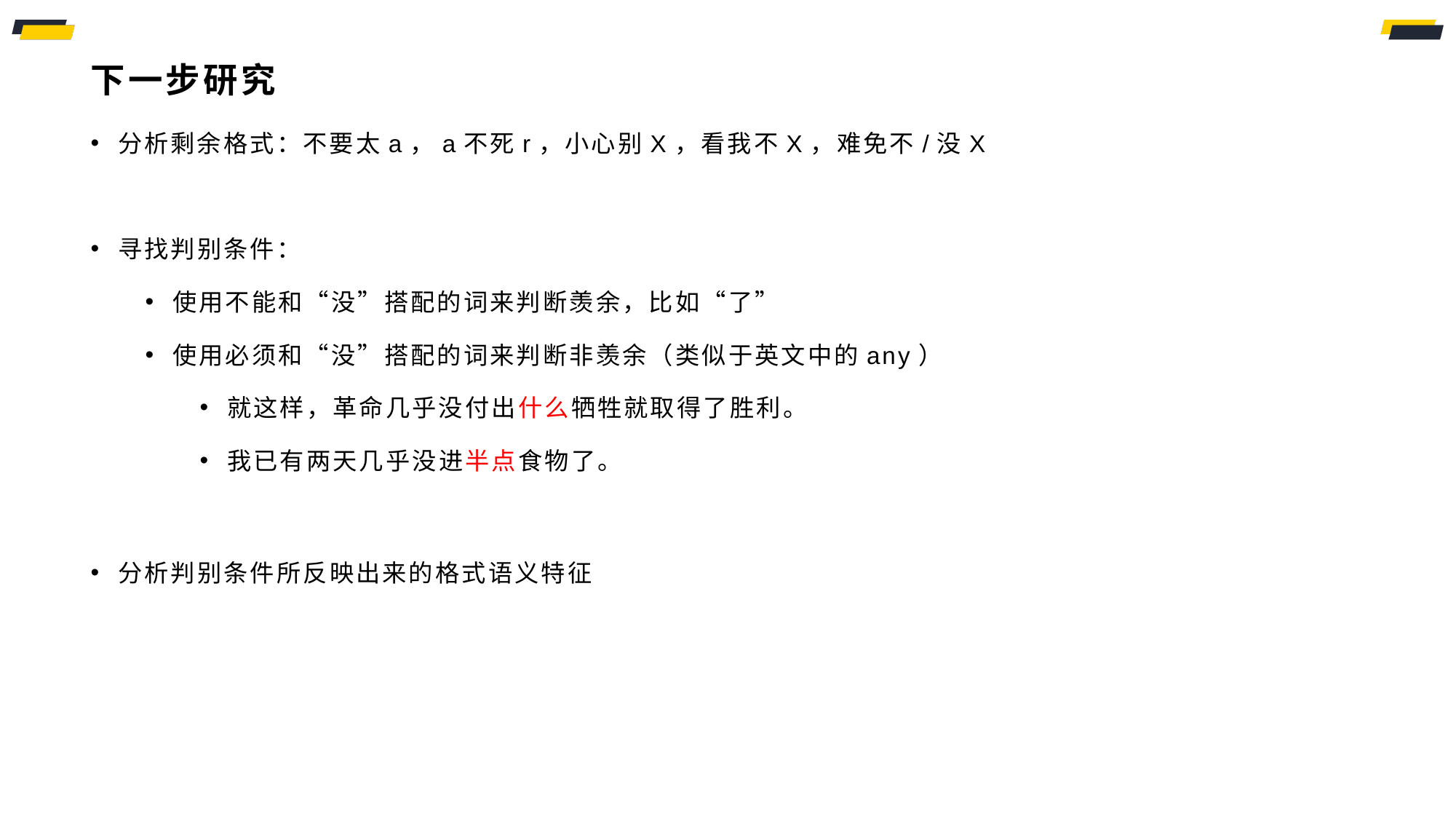

# 下一步研究
分析剩余格式：不要太a，a不死r，小心别X，看我不X，难免不/没X

寻找判别条件：
使用不能和“没”搭配的词来判断羡余，比如“了”
使用必须和“没”搭配的词来判断非羡余（类似于英文中的any）
就这样，革命几乎没付出什么牺牲就取得了胜利。
我已有两天几乎没进半点食物了。

分析判别条件所反映出来的格式语义特征